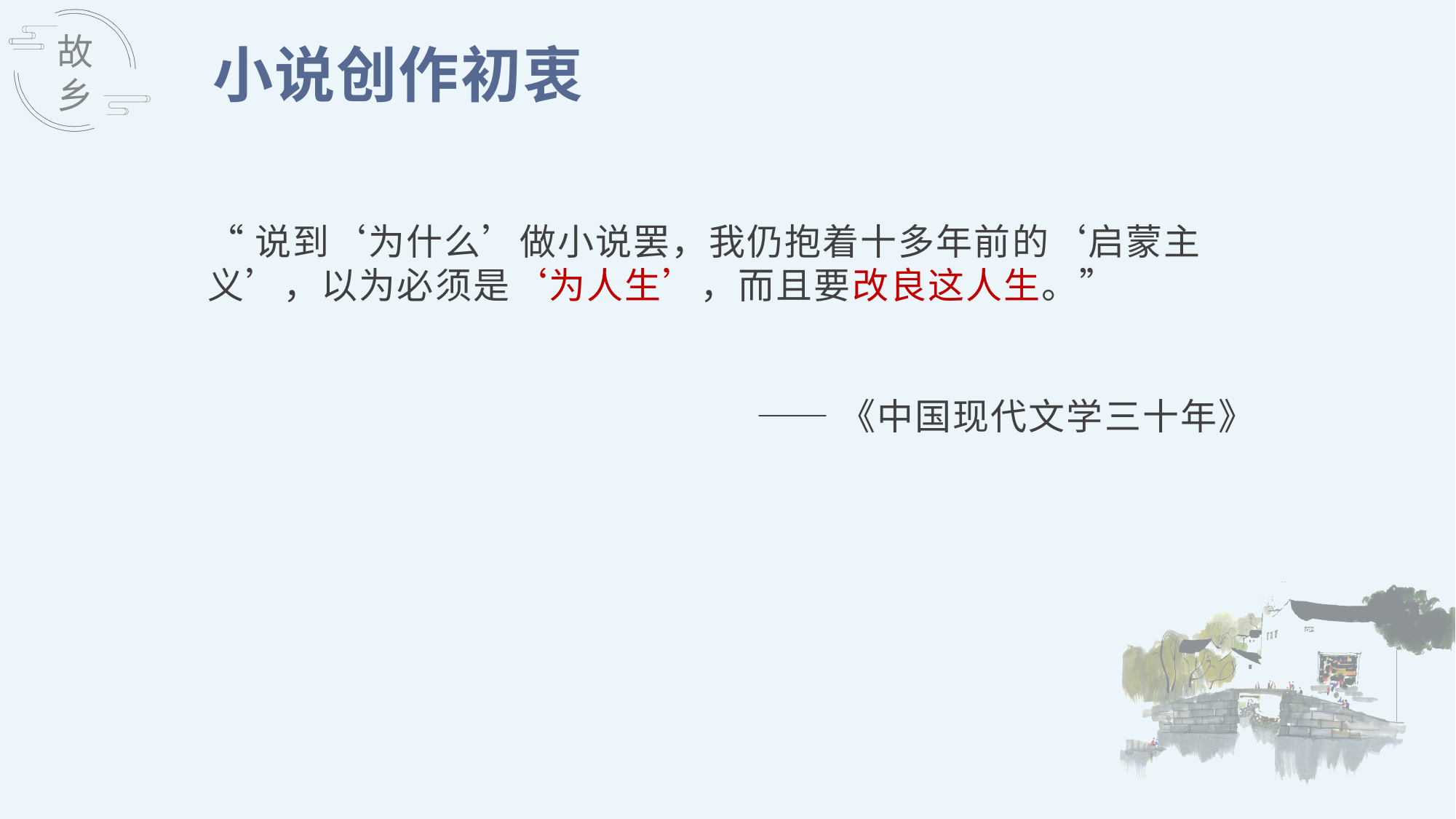

小说创作初衷
“说到‘为什么’做小说罢，我仍抱着十多年前的‘启蒙主义’，以为必须是‘为人生’，而且要改良这人生。”

——《中国现代文学三十年》